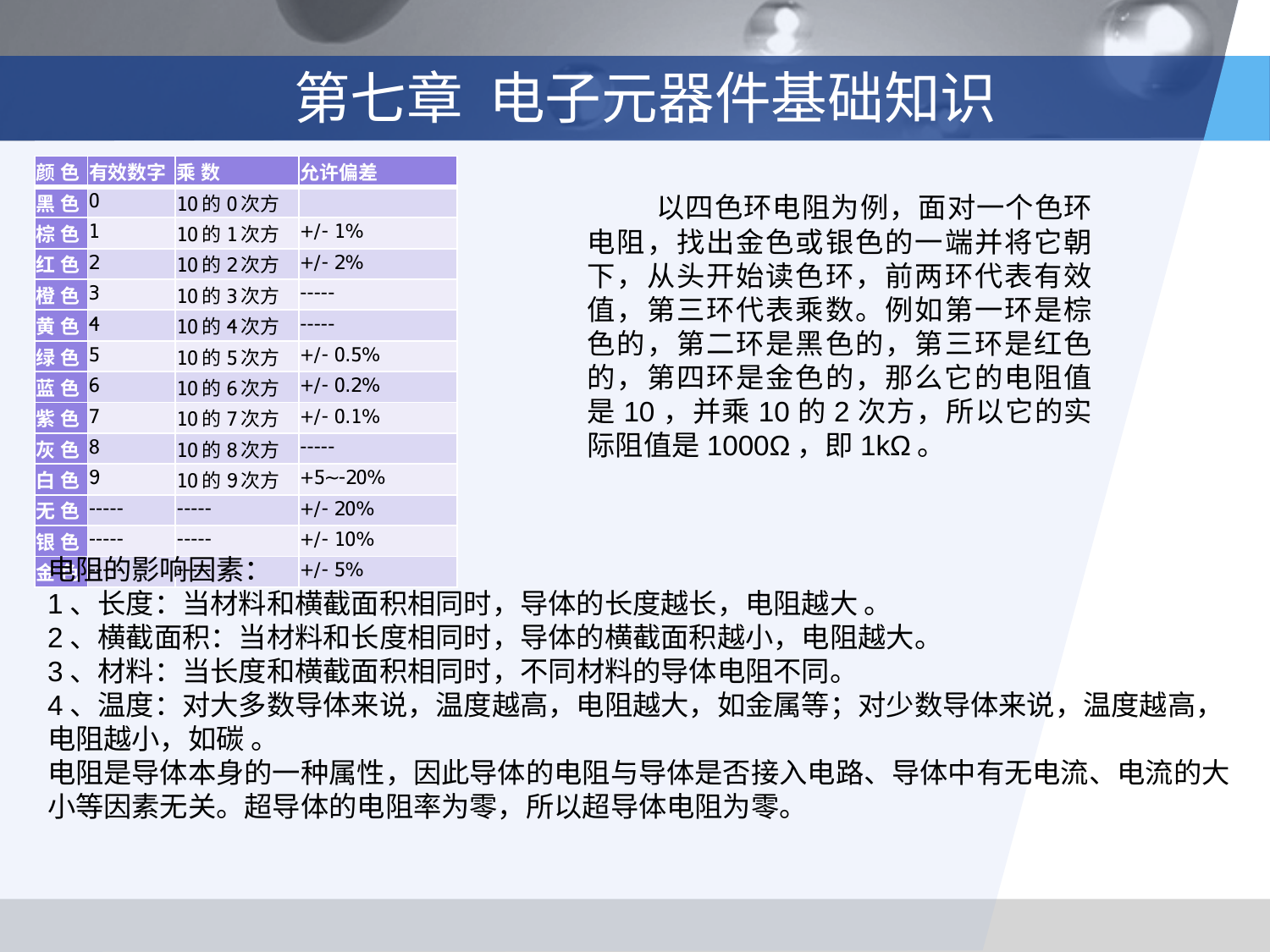

# 第七章  电子元器件基础知识

| 颜 色 | 有效数字 | 乘 数 | 允许偏差 |
| --- | --- | --- | --- |
| 黑 色 | 0 | 10的0次方 |  |
| 棕 色 | 1 | 10的1次方 | +/- 1% |
| 红 色 | 2 | 10的2次方 | +/- 2% |
| 橙 色 | 3 | 10的3次方 | ----- |
| 黄 色 | 4 | 10的4次方 | ----- |
| 绿 色 | 5 | 10的5次方 | +/- 0.5% |
| 蓝 色 | 6 | 10的6次方 | +/- 0.2% |
| 紫 色 | 7 | 10的7次方 | +/- 0.1% |
| 灰 色 | 8 | 10的8次方 | ----- |
| 白 色 | 9 | 10的9次方 | +5~-20% |
| 无 色 | ----- | ----- | +/- 20% |
| 银 色 | ----- | ----- | +/- 10% |
| 金 色 | ----- | ----- | +/- 5% |
       以四色环电阻为例，面对一个色环电阻，找出金色或银色的一端并将它朝下，从头开始读色环，前两环代表有效值，第三环代表乘数。例如第一环是棕色的，第二环是黑色的，第三环是红色的，第四环是金色的，那么它的电阻值是10，并乘10的2次方，所以它的实际阻值是1000Ω，即1kΩ。

电阻的影响因素：
1、长度：当材料和横截面积相同时，导体的长度越长，电阻越大 。
2、横截面积：当材料和长度相同时，导体的横截面积越小，电阻越大。
3、材料：当长度和横截面积相同时，不同材料的导体电阻不同。
4、温度：对大多数导体来说，温度越高，电阻越大，如金属等；对少数导体来说，温度越高，电阻越小，如碳 。
电阻是导体本身的一种属性，因此导体的电阻与导体是否接入电路、导体中有无电流、电流的大小等因素无关。超导体的电阻率为零，所以超导体电阻为零。